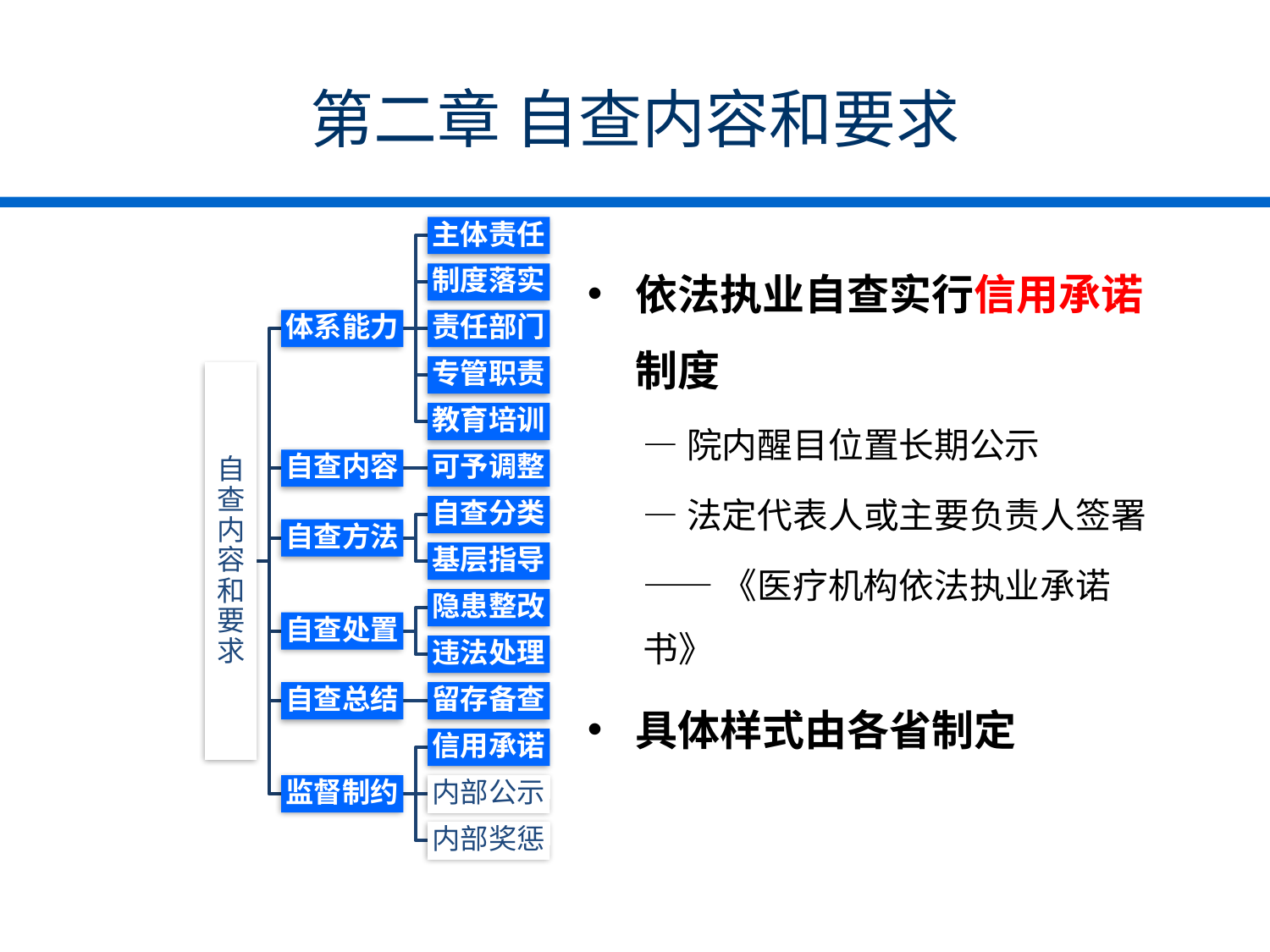

# 第二章 自查内容和要求

自查内容和要求
体系能力
主体责任
制度落实
责任部门
专管职责
教育培训
自查内容
可予调整
自查方法
自查分类
基层指导
自查处置
隐患整改
违法处理
自查总结
留存备查
监督制约
信用承诺
内部公示
内部奖惩
依法执业自查实行信用承诺制度
—院内醒目位置长期公示
—法定代表人或主要负责人签署
——《医疗机构依法执业承诺书》
具体样式由各省制定